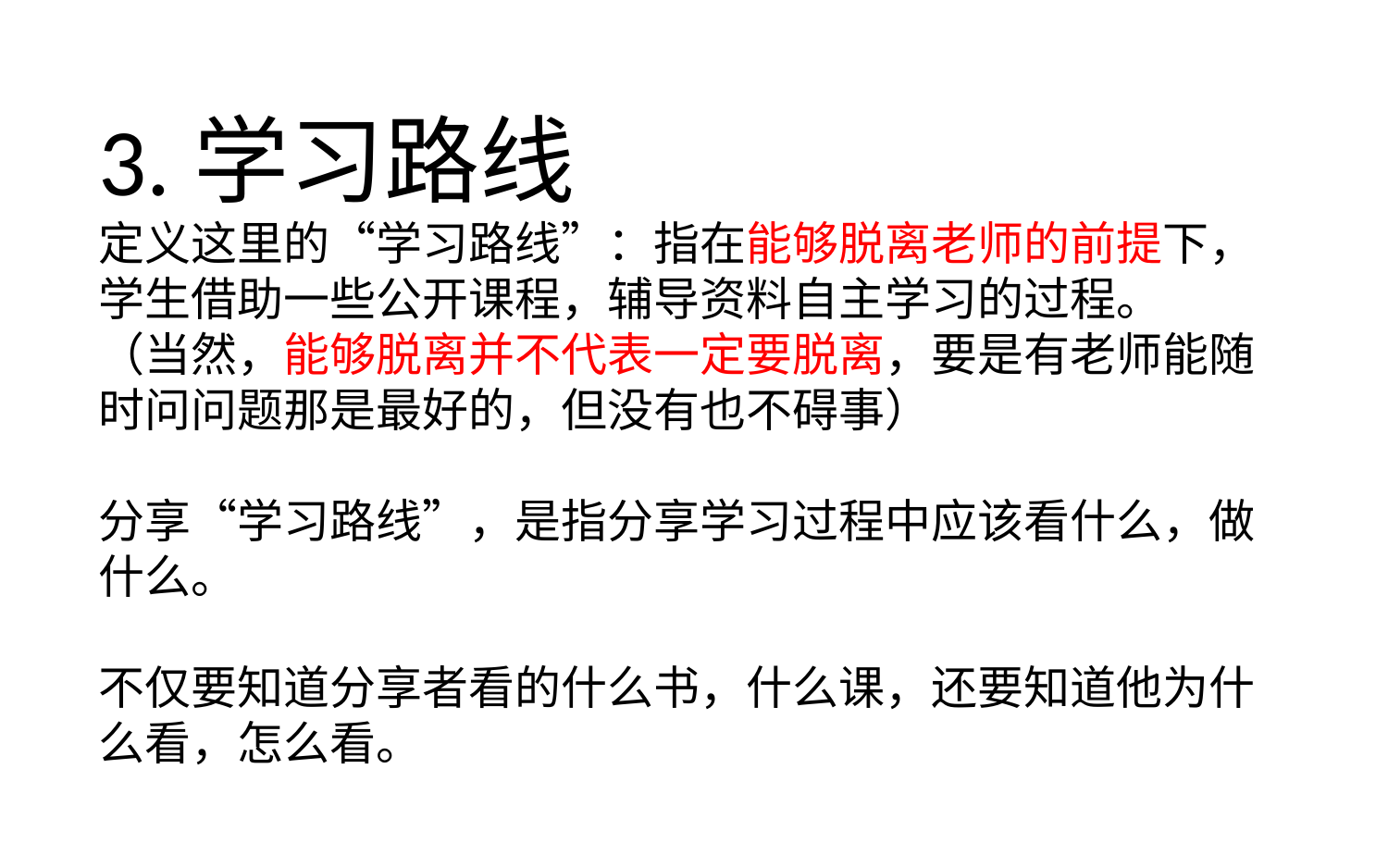

3.学习路线
定义这里的“学习路线”：指在能够脱离老师的前提下，学生借助一些公开课程，辅导资料自主学习的过程。
（当然，能够脱离并不代表一定要脱离，要是有老师能随时问问题那是最好的，但没有也不碍事）

分享“学习路线”，是指分享学习过程中应该看什么，做什么。

不仅要知道分享者看的什么书，什么课，还要知道他为什么看，怎么看。